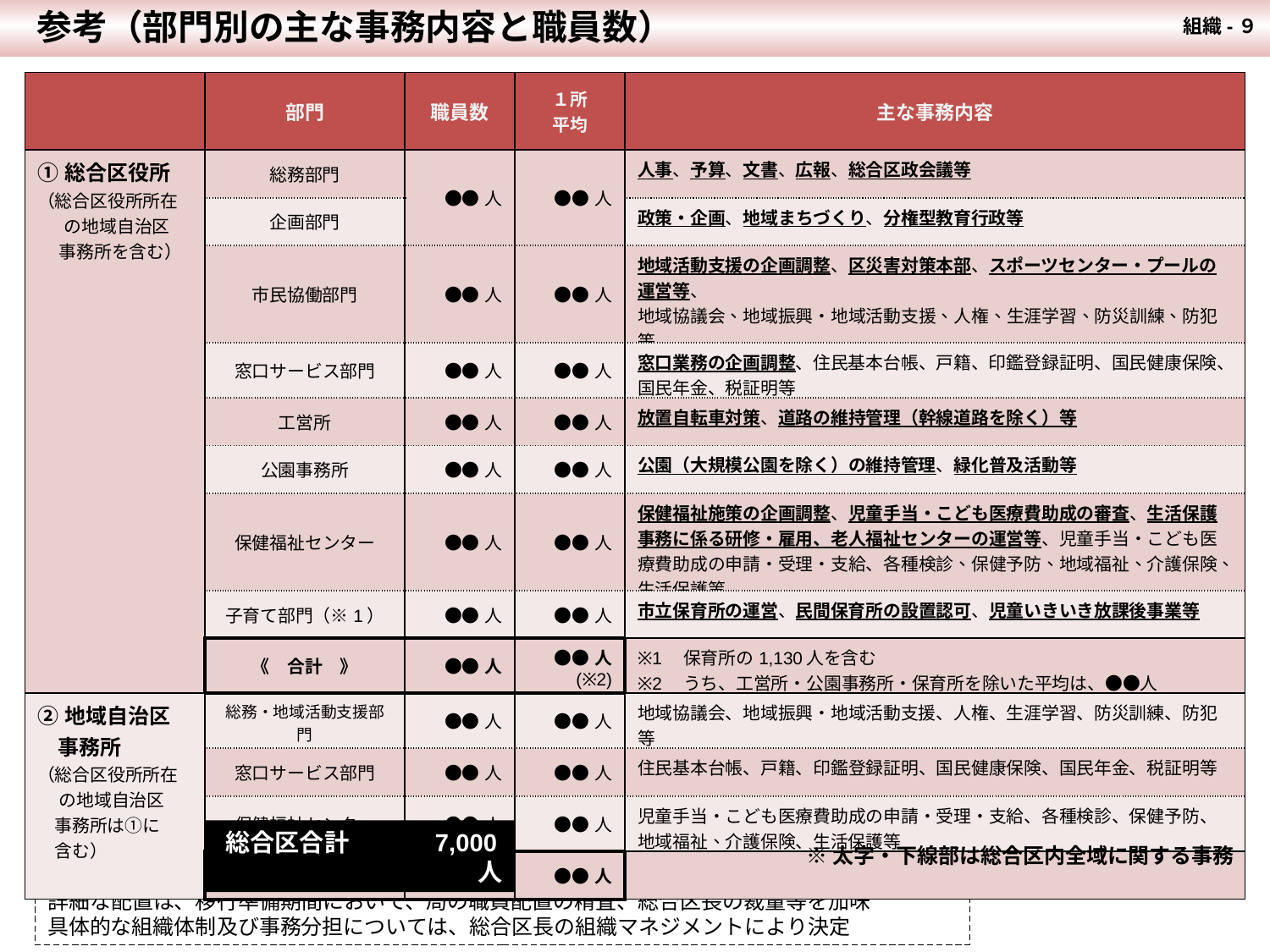

参考（部門別の主な事務内容と職員数）
 組織-９
|  | 部門 | 職員数 | １所 平均 | 主な事務内容 |
| --- | --- | --- | --- | --- |
| ①総合区役所（総合区役所所在 　の地域自治区 　 事務所を含む） | 総務部門 | ●●人 | ●●人 | 人事、予算、文書、広報、総合区政会議等 |
|  | 企画部門 |  |  | 政策・企画、地域まちづくり、分権型教育行政等 |
|  | 市民協働部門 | ●●人 | ●●人 | 地域活動支援の企画調整、区災害対策本部、スポーツセンター・プールの運営等、 地域協議会、地域振興・地域活動支援、人権、生涯学習、防災訓練、防犯等 |
|  | 窓口サービス部門 | ●●人 | ●●人 | 窓口業務の企画調整、住民基本台帳、戸籍、印鑑登録証明、国民健康保険、国民年金、税証明等 |
|  | 工営所 | ●●人 | ●●人 | 放置自転車対策、道路の維持管理（幹線道路を除く）等 |
|  | 公園事務所 | ●●人 | ●●人 | 公園（大規模公園を除く）の維持管理、緑化普及活動等 |
|  | 保健福祉センター | ●●人 | ●●人 | 保健福祉施策の企画調整、児童手当・こども医療費助成の審査、生活保護事務に係る研修・雇用、老人福祉センターの運営等、児童手当・こども医療費助成の申請・受理・支給、各種検診、保健予防、地域福祉、介護保険、生活保護等 |
|  | 子育て部門（※1） | ●●人 | ●●人 | 市立保育所の運営、民間保育所の設置認可、児童いきいき放課後事業等 |
|  | 《　合計　》 | ●●人 | ●●人 (※2) | ※1　保育所の1,130人を含む ※2　うち、工営所・公園事務所・保育所を除いた平均は、●●人 |
| ②地域自治区 事務所 （総合区役所所在 　 の地域自治区 事務所は①に 含む） | 総務・地域活動支援部門 | ●●人 | ●●人 | 地域協議会、地域振興・地域活動支援、人権、生涯学習、防災訓練、防犯等 |
|  | 窓口サービス部門 | ●●人 | ●●人 | 住民基本台帳、戸籍、印鑑登録証明、国民健康保険、国民年金、税証明等 |
|  | 保健福祉センター | ●●人 | ●●人 | 児童手当・こども医療費助成の申請・受理・支給、各種検診、保健予防、地域福祉、介護保険、生活保護等 |
|  | 《　合計　》 | ●●人 | ●●人 |  |
総合区合計　　　 7,000人
※太字・下線部は総合区内全域に関する事務
詳細な配置は、移行準備期間において、局の職員配置の精査、総合区長の裁量等を加味
具体的な組織体制及び事務分担については、総合区長の組織マネジメントにより決定